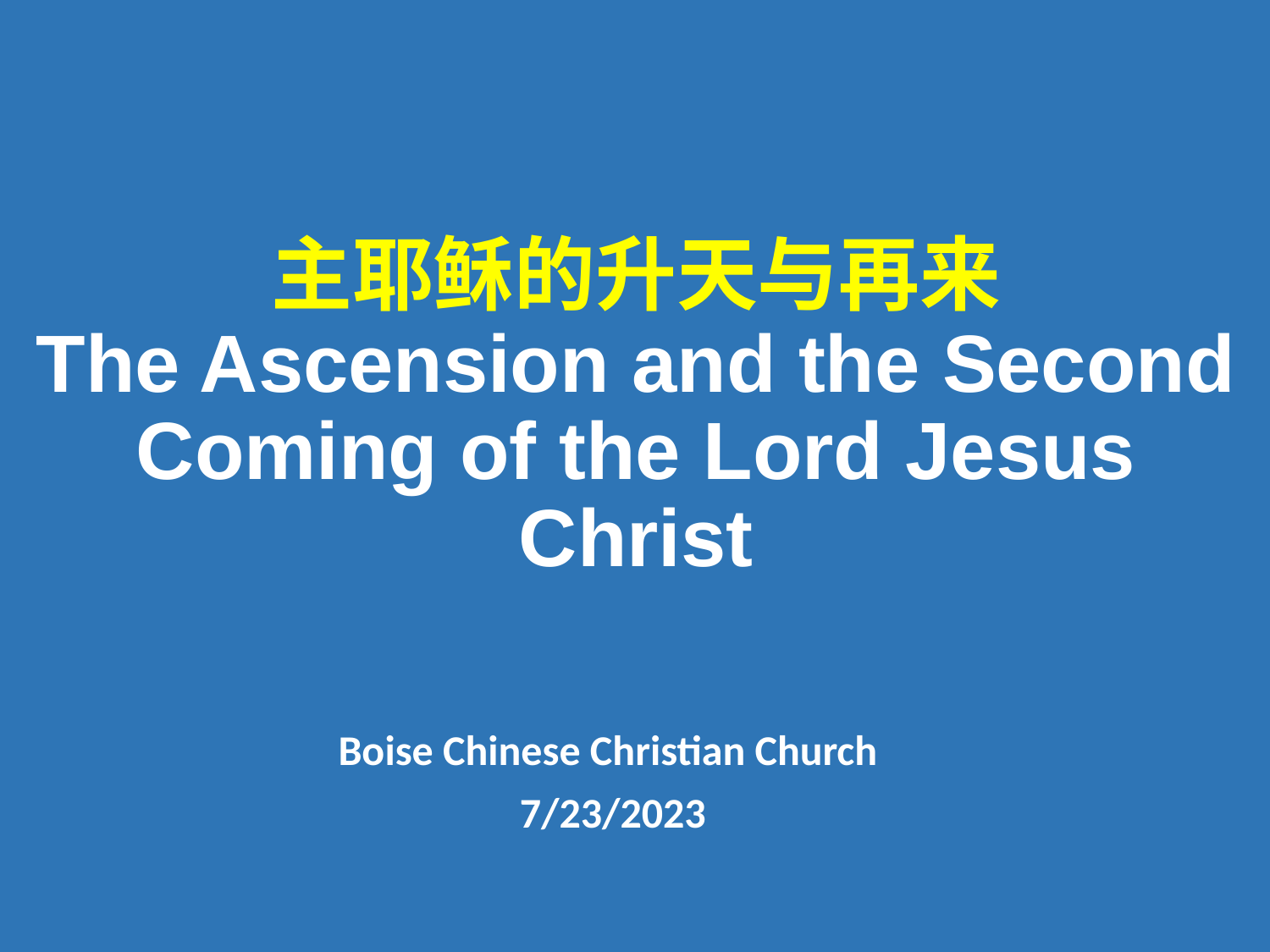

# 主耶稣的升天与再来 The Ascension and the Second Coming of the Lord Jesus Christ
Boise Chinese Christian Church
7/23/2023